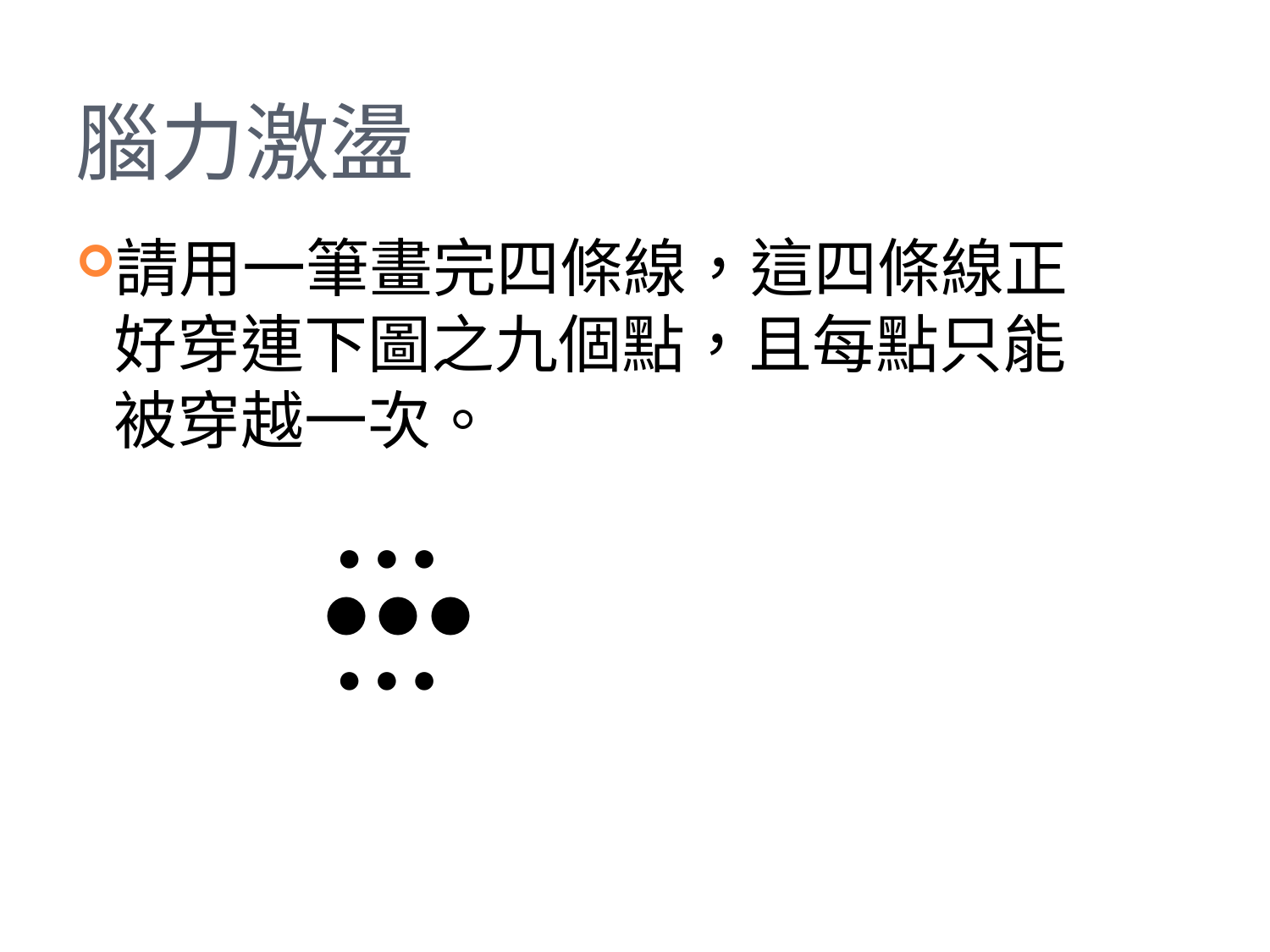

# 腦力激盪
請用一筆畫完四條線，這四條線正好穿連下圖之九個點，且每點只能被穿越一次。

                      ● ● ●
　　　　　    ● ● ●
                      ● ● ●